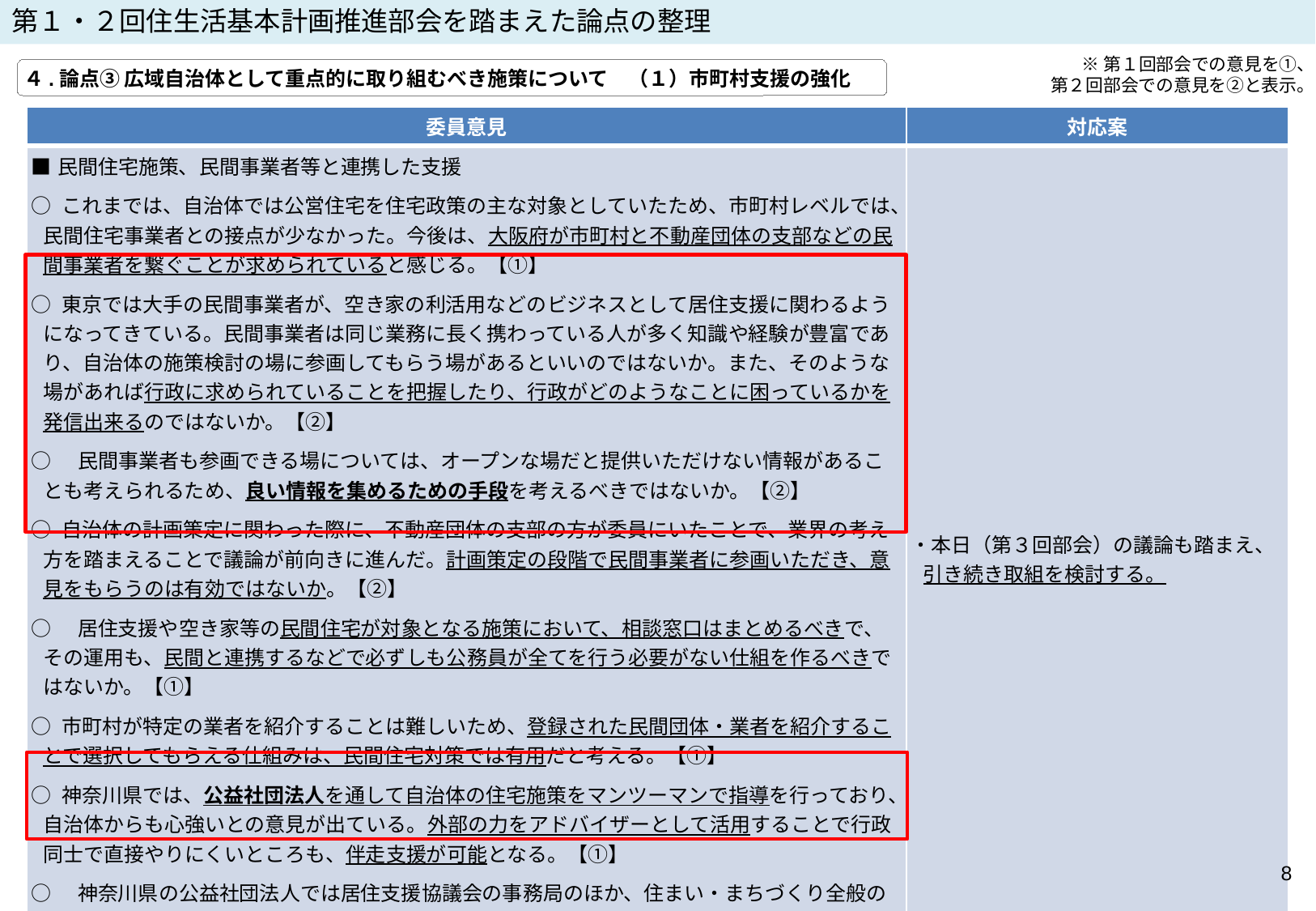

第１・２回住生活基本計画推進部会を踏まえた論点の整理
※第１回部会での意見を①、
第２回部会での意見を②と表示。
４.論点③ 広域自治体として重点的に取り組むべき施策について　（１）市町村支援の強化
| 委員意見 | 対応案 |
| --- | --- |
| ■民間住宅施策、民間事業者等と連携した支援 ○ これまでは、自治体では公営住宅を住宅政策の主な対象としていたため、市町村レベルでは、民間住宅事業者との接点が少なかった。今後は、大阪府が市町村と不動産団体の支部などの民間事業者を繋ぐことが求められていると感じる。【①】 ○ 東京では大手の民間事業者が、空き家の利活用などのビジネスとして居住支援に関わるようになってきている。民間事業者は同じ業務に長く携わっている人が多く知識や経験が豊富であり、自治体の施策検討の場に参画してもらう場があるといいのではないか。また、そのような場があれば行政に求められていることを把握したり、行政がどのようなことに困っているかを発信出来るのではないか。【②】 ○　民間事業者も参画できる場については、オープンな場だと提供いただけない情報があることも考えられるため、良い情報を集めるための手段を考えるべきではないか。【②】 ○ 自治体の計画策定に関わった際に、不動産団体の支部の方が委員にいたことで、業界の考え方を踏まえることで議論が前向きに進んだ。計画策定の段階で民間事業者に参画いただき、意見をもらうのは有効ではないか。【②】 ○　居住支援や空き家等の民間住宅が対象となる施策において、相談窓口はまとめるべきで、その運用も、民間と連携するなどで必ずしも公務員が全てを行う必要がない仕組を作るべきではないか。【①】 ○ 市町村が特定の業者を紹介することは難しいため、登録された民間団体・業者を紹介することで選択してもらえる仕組みは、民間住宅対策では有用だと考える。【①】 ○ 神奈川県では、公益社団法人を通して自治体の住宅施策をマンツーマンで指導を行っており、自治体からも心強いとの意見が出ている。外部の力をアドバイザーとして活用することで行政同士で直接やりにくいところも、伴走支援が可能となる。【①】 ○　神奈川県の公益社団法人では居住支援協議会の事務局のほか、住まい・まちづくり全般の支援もしており、空き家の相談にも対応している。大阪府でも神奈川県のような団体が中間支援団体として市町村を支援していく形があるといいのではないか。【②】 | ・本日（第３回部会）の議論も踏まえ、引き続き取組を検討する。 |

8